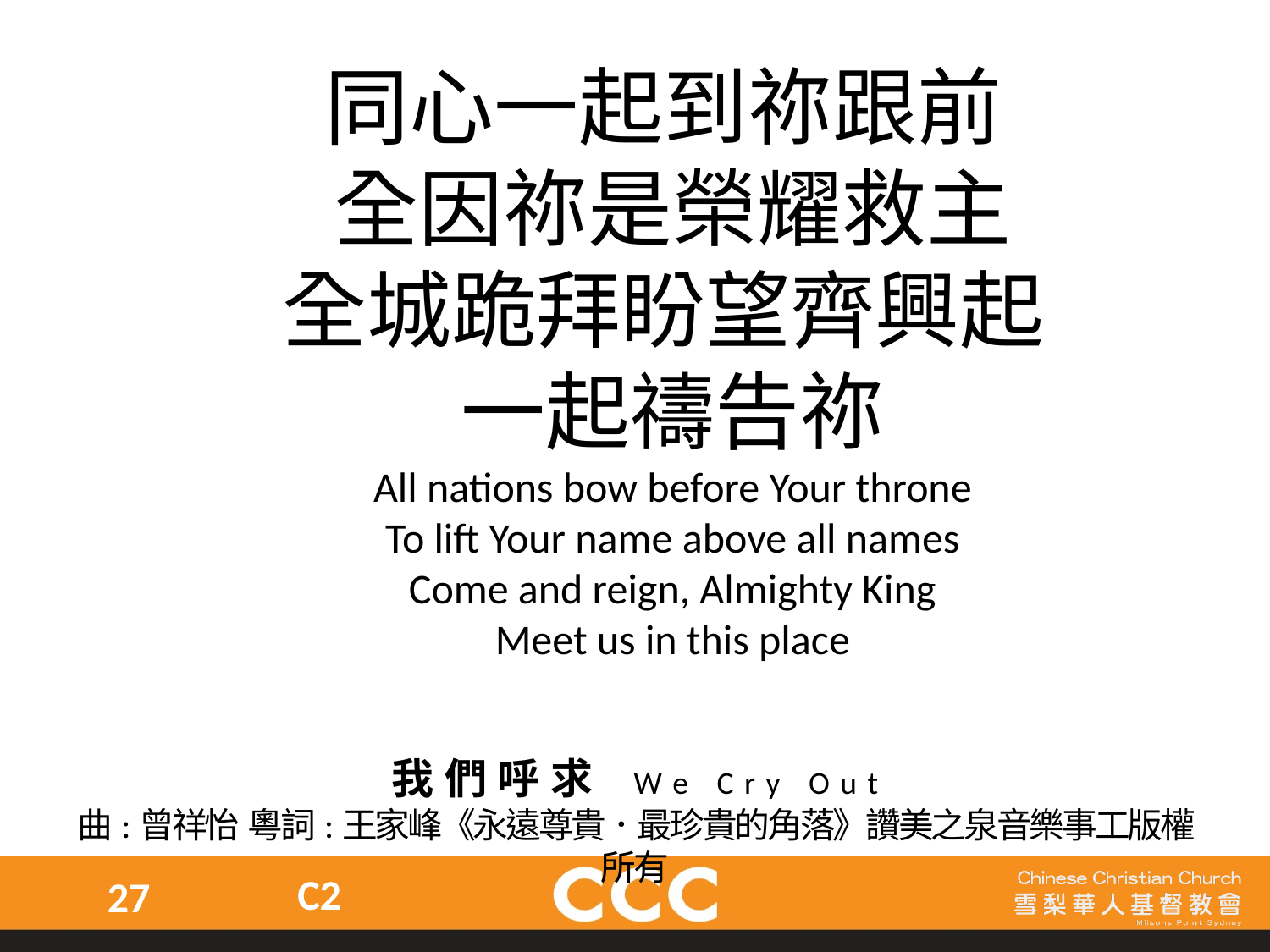

同心一起到祢跟前
全因祢是榮耀救主
全城跪拜盼望齊興起
一起禱告祢
All nations bow before Your throne
To lift Your name above all names
Come and reign, Almighty King
Meet us in this place
我們呼求 We Cry Out
曲:曾祥怡  粵詞:王家峰《永遠尊貴．最珍貴的角落》讚美之泉音樂事工版權所有
C2
27